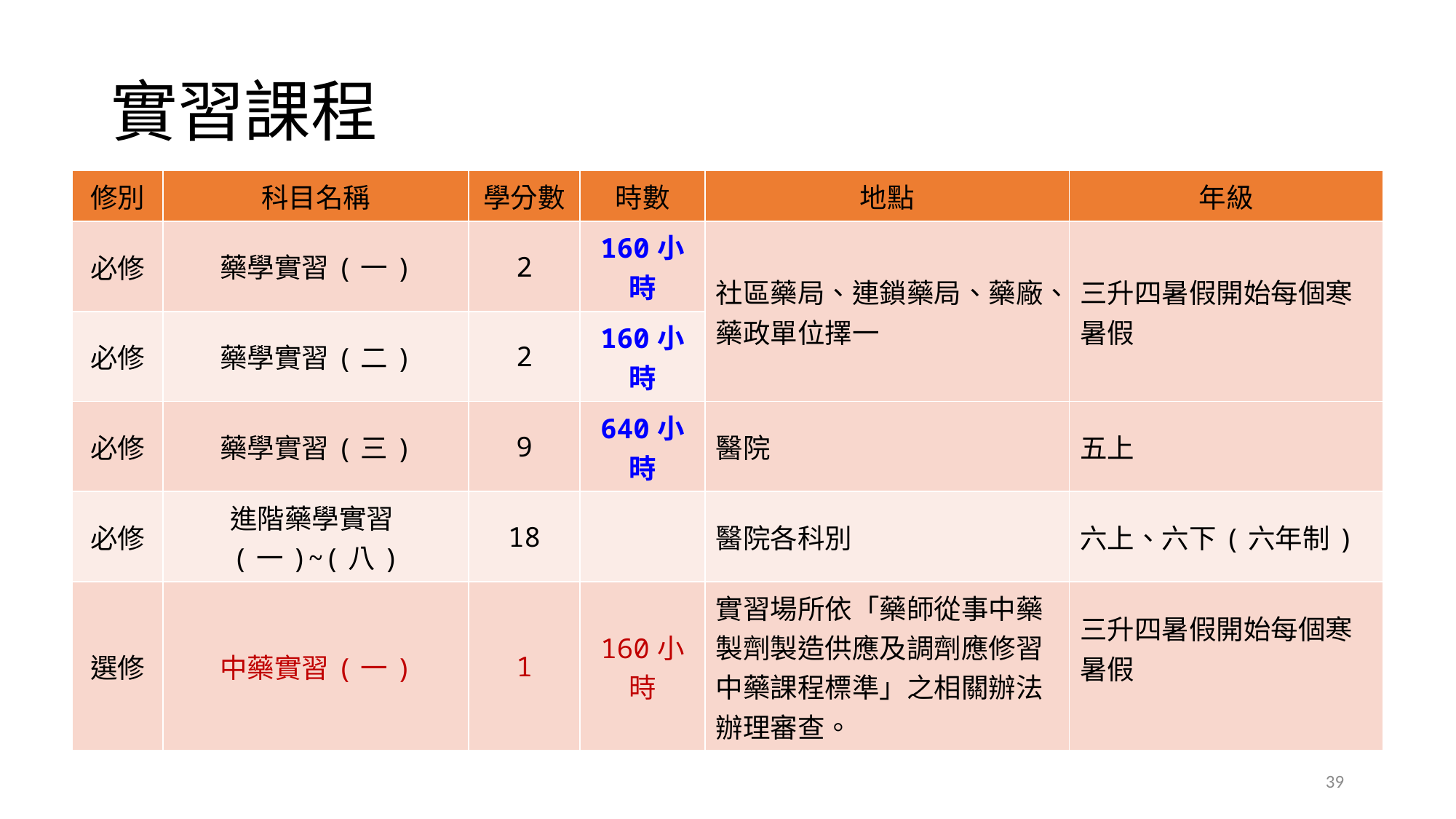

# 實習課程
| 修別 | 科目名稱 | 學分數 | 時數 | 地點 | 年級 |
| --- | --- | --- | --- | --- | --- |
| 必修 | 藥學實習(一) | 2 | 160小時 | 社區藥局、連鎖藥局、藥廠、藥政單位擇一 | 三升四暑假開始每個寒暑假 |
| 必修 | 藥學實習(二) | 2 | 160小時 |  |  |
| 必修 | 藥學實習(三) | 9 | 640小時 | 醫院 | 五上 |
| 必修 | 進階藥學實習(一)~(八) | 18 |  | 醫院各科別 | 六上、六下(六年制) |
| 選修 | 中藥實習(一) | 1 | 160小時 | 實習場所依「藥師從事中藥製劑製造供應及調劑應修習中藥課程標準」之相關辦法辦理審查。 | 三升四暑假開始每個寒暑假 |

39